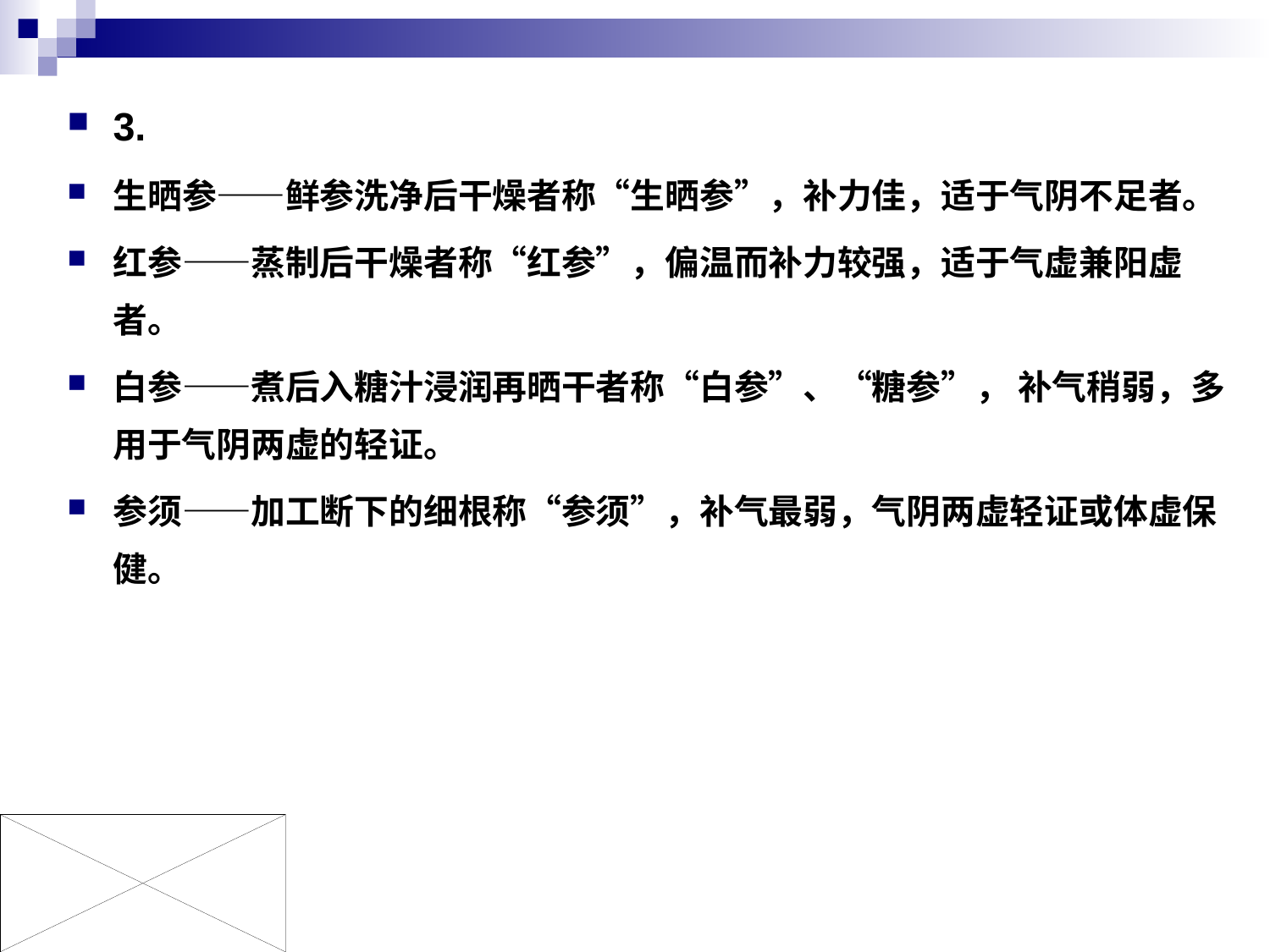

# 3.
生晒参——鲜参洗净后干燥者称“生晒参”，补力佳，适于气阴不足者。
红参——蒸制后干燥者称“红参”，偏温而补力较强，适于气虚兼阳虚者。
白参——煮后入糖汁浸润再晒干者称“白参”、“糖参”， 补气稍弱，多用于气阴两虚的轻证。
参须——加工断下的细根称“参须”，补气最弱，气阴两虚轻证或体虚保健。